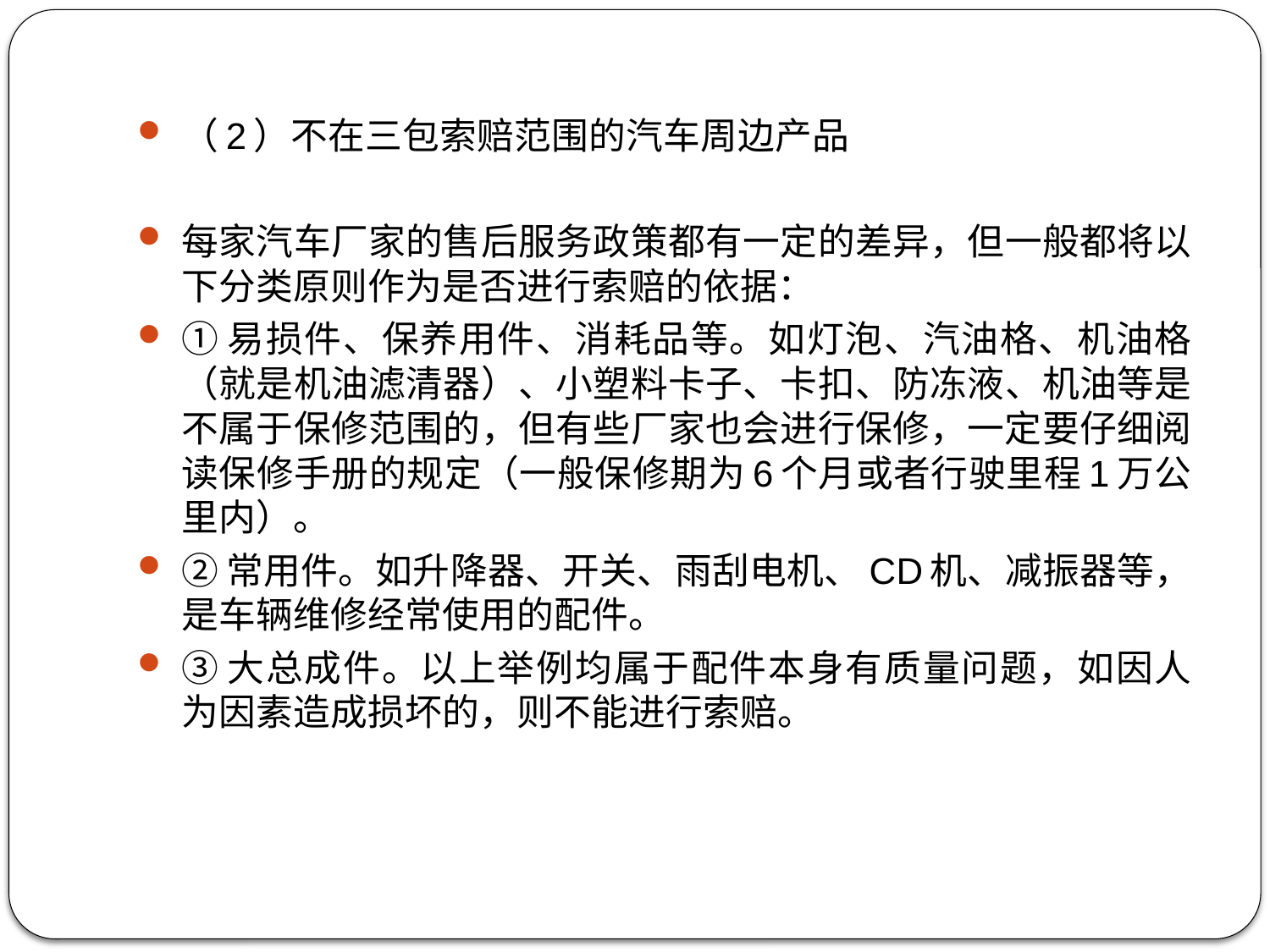

（2）不在三包索赔范围的汽车周边产品

每家汽车厂家的售后服务政策都有一定的差异，但一般都将以下分类原则作为是否进行索赔的依据：
①易损件、保养用件、消耗品等。如灯泡、汽油格、机油格（就是机油滤清器）、小塑料卡子、卡扣、防冻液、机油等是不属于保修范围的，但有些厂家也会进行保修，一定要仔细阅读保修手册的规定（一般保修期为6个月或者行驶里程1万公里内）。
②常用件。如升降器、开关、雨刮电机、CD机、减振器等，是车辆维修经常使用的配件。
③大总成件。以上举例均属于配件本身有质量问题，如因人为因素造成损坏的，则不能进行索赔。